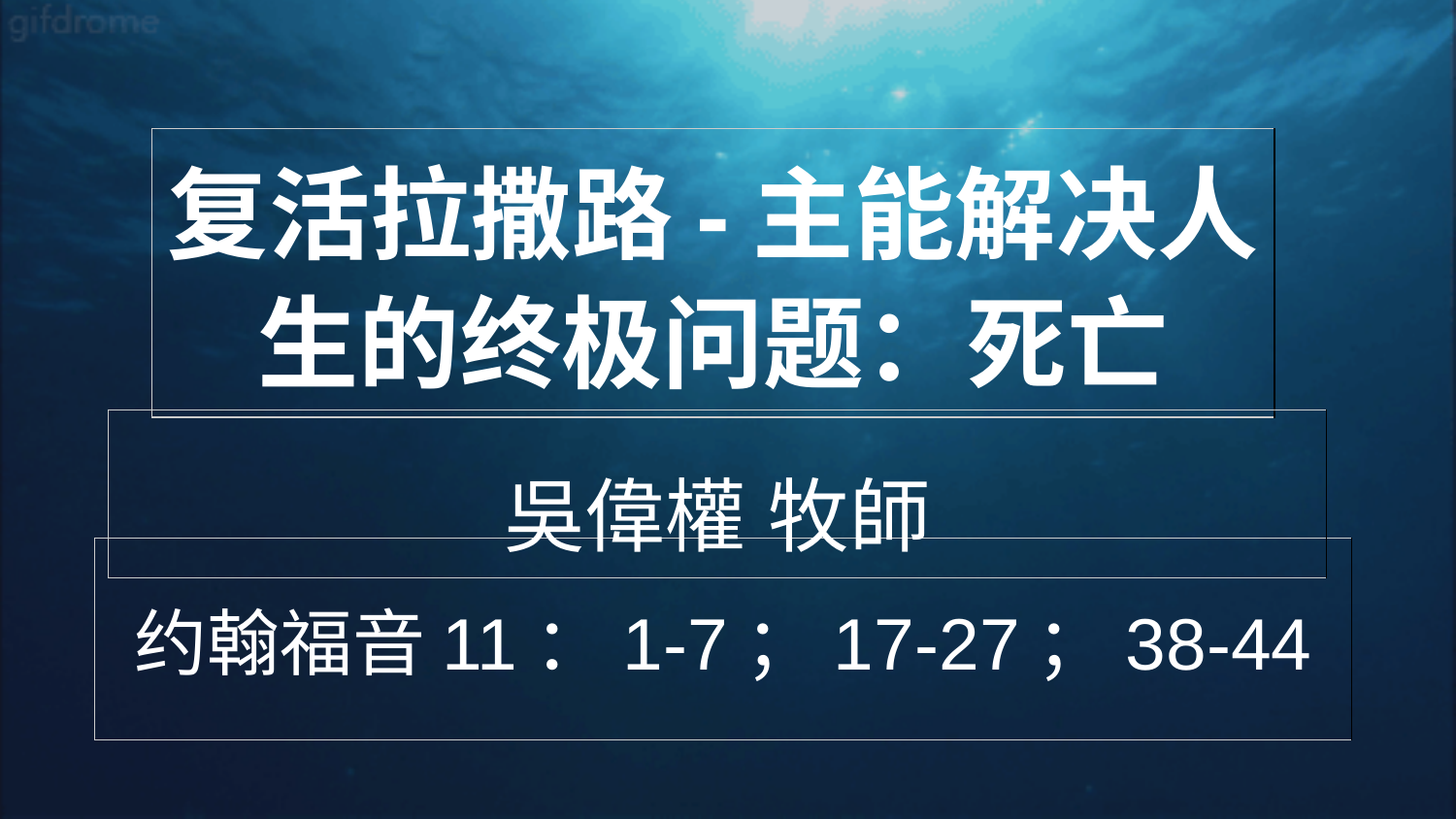

| 复活拉撒路-主能解决人生的终极问题：死亡 |
| --- |
| 吳偉權 牧師 |
| --- |
| 约翰福音11：1-7；17-27；38-44 |
| --- |